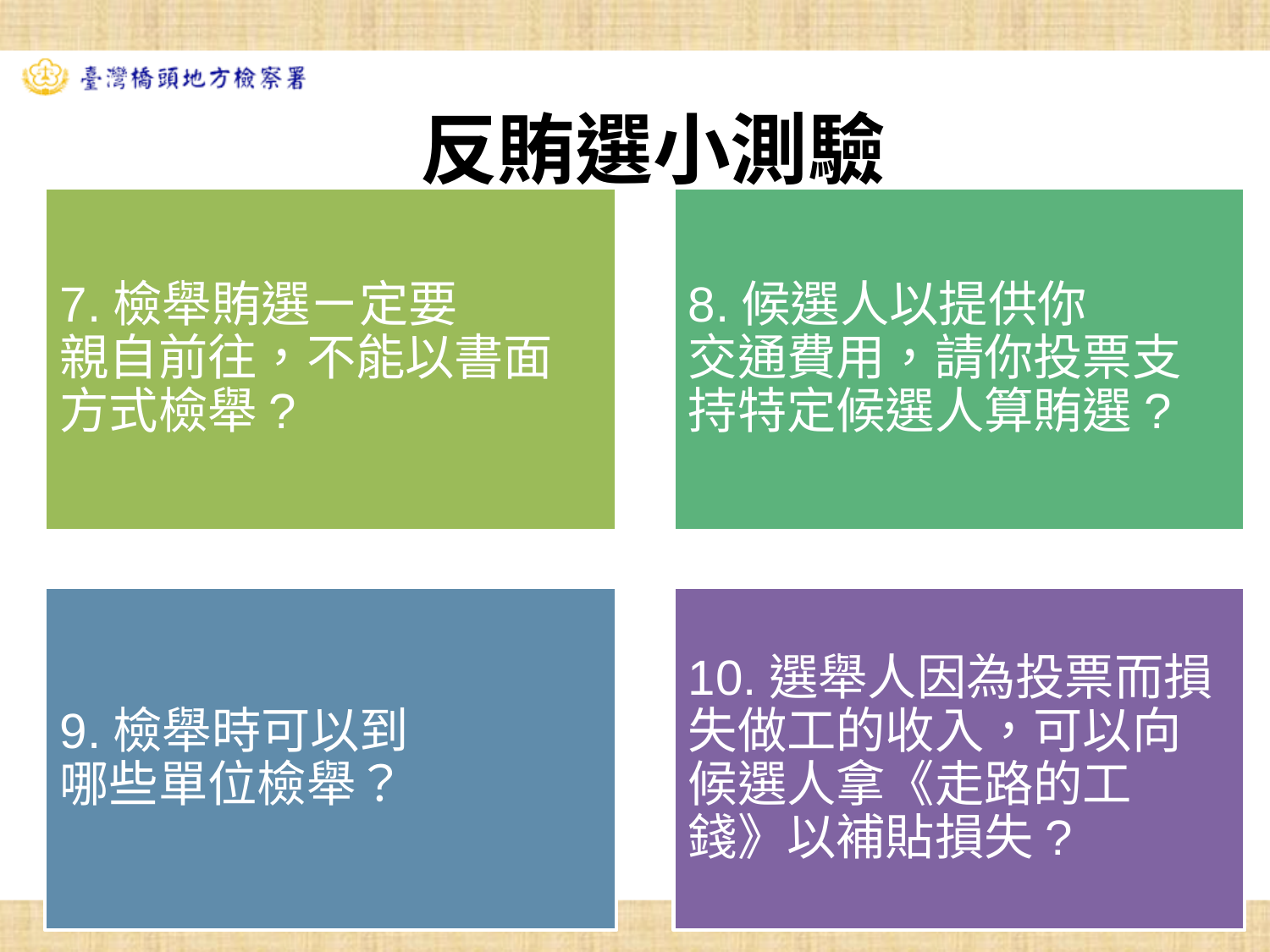

# 反賄選小測驗
7.檢舉賄選ㄧ定要
親自前往，不能以書面方式檢舉?
8.候選人以提供你
交通費用，請你投票支持特定候選人算賄選?
9.檢舉時可以到
哪些單位檢舉？
10.選舉人因為投票而損失做工的收入，可以向候選人拿《走路的工錢》以補貼損失?